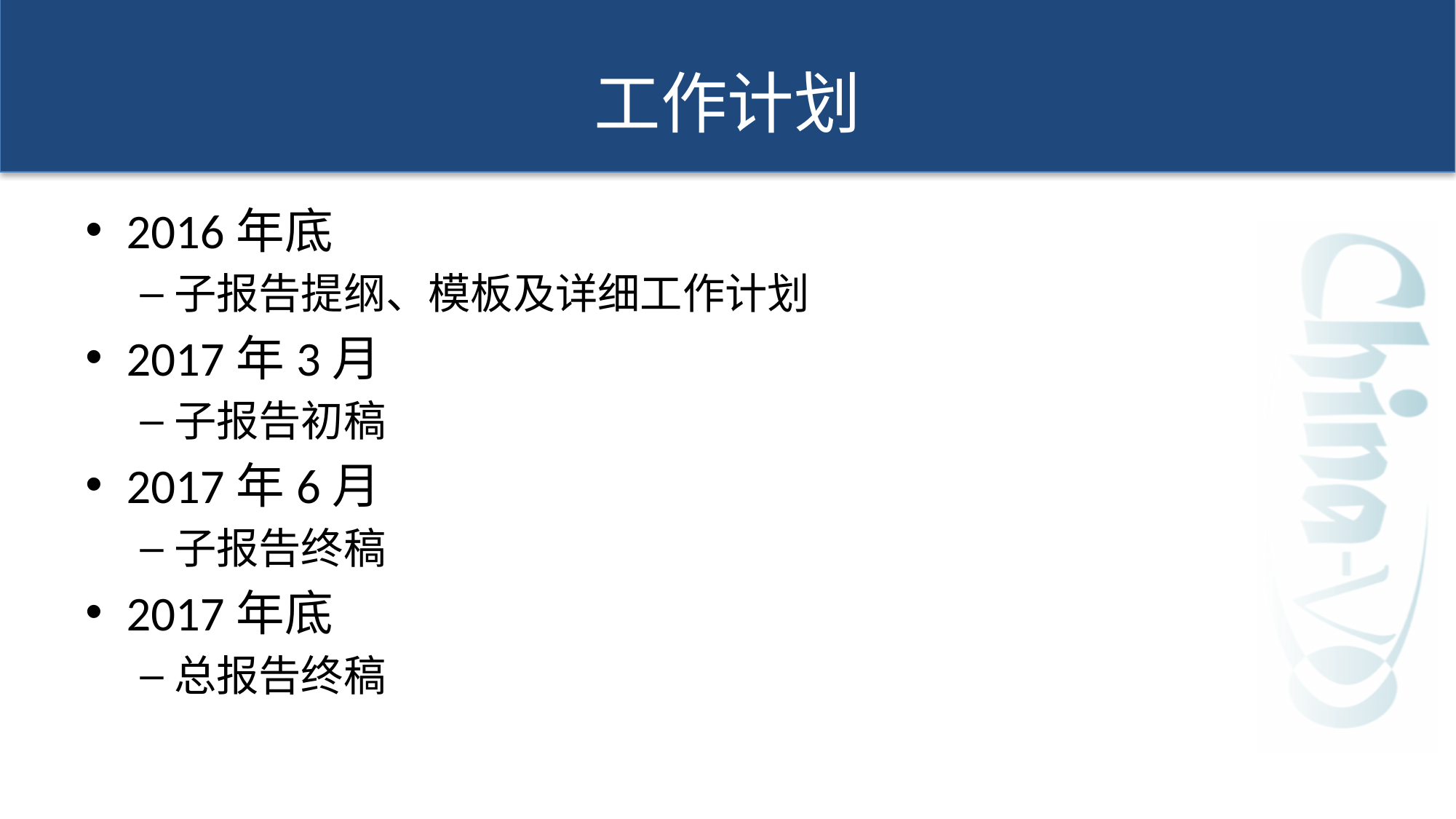

# 工作计划
2016年底
子报告提纲、模板及详细工作计划
2017年3月
子报告初稿
2017年6月
子报告终稿
2017年底
总报告终稿